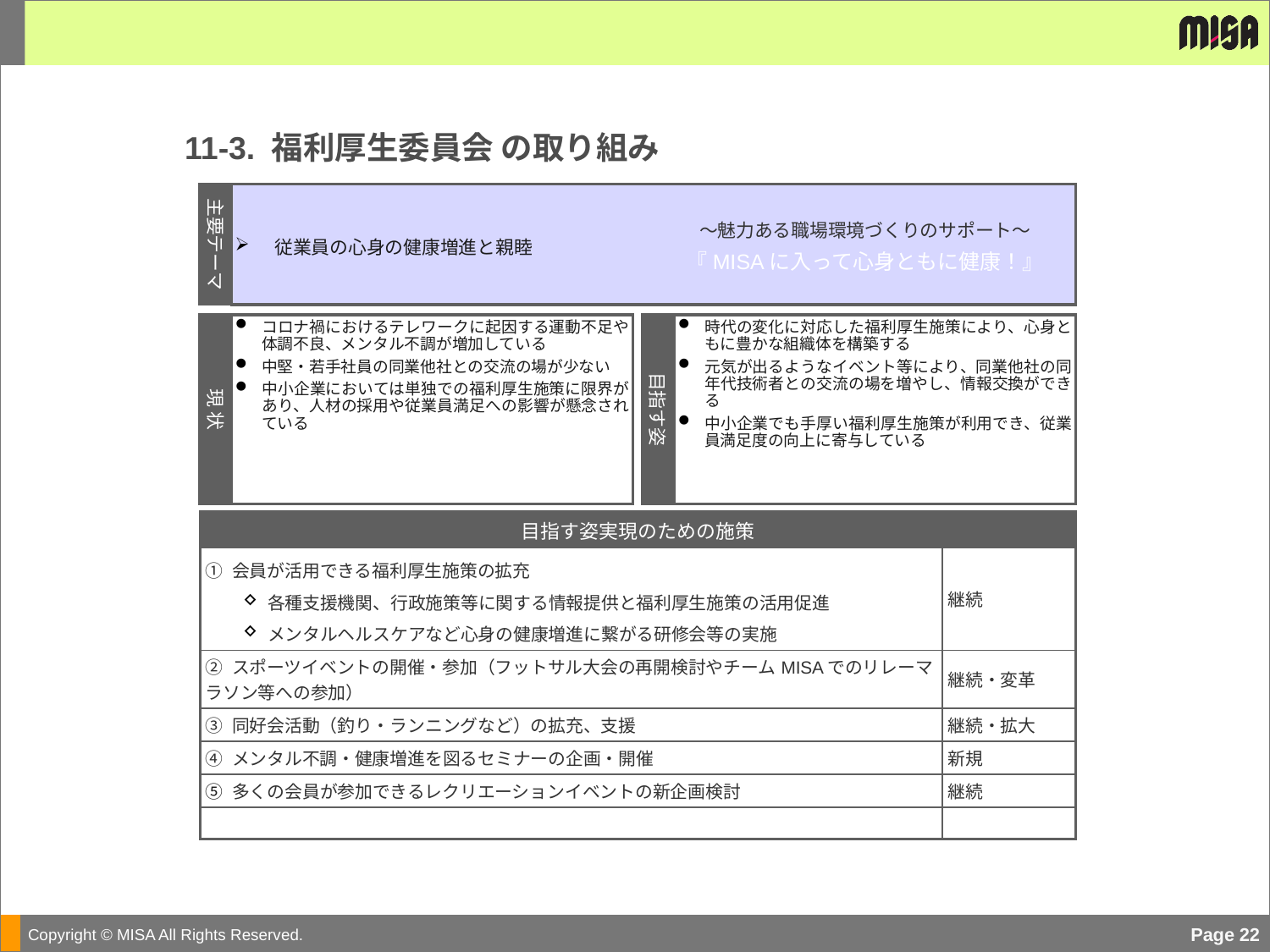

11-3. 福利厚生委員会 の取り組み

～魅力ある職場環境づくりのサポート～
『MISAに入って心身ともに健康！』
主要テーマ
従業員の心身の健康増進と親睦
現 状
コロナ禍におけるテレワークに起因する運動不足や体調不良、メンタル不調が増加している
中堅・若手社員の同業他社との交流の場が少ない
中小企業においては単独での福利厚生施策に限界があり、人材の採用や従業員満足への影響が懸念されている

目指す姿
時代の変化に対応した福利厚生施策により、心身ともに豊かな組織体を構築する
元気が出るようなイベント等により、同業他社の同年代技術者との交流の場を増やし、情報交換ができる
中小企業でも手厚い福利厚生施策が利用でき、従業員満足度の向上に寄与している
| 目指す姿実現のための施策 |  |
| --- | --- |
| ① 会員が活用できる福利厚生施策の拡充 各種支援機関、行政施策等に関する情報提供と福利厚生施策の活用促進 メンタルヘルスケアなど心身の健康増進に繋がる研修会等の実施 | 継続 |
| ② スポーツイベントの開催・参加（フットサル大会の再開検討やチームMISAでのリレーマラソン等への参加） | 継続・変革 |
| ③ 同好会活動（釣り・ランニングなど）の拡充、支援 | 継続・拡大 |
| ④ メンタル不調・健康増進を図るセミナーの企画・開催 | 新規 |
| ⑤ 多くの会員が参加できるレクリエーションイベントの新企画検討 | 継続 |
|  |  |